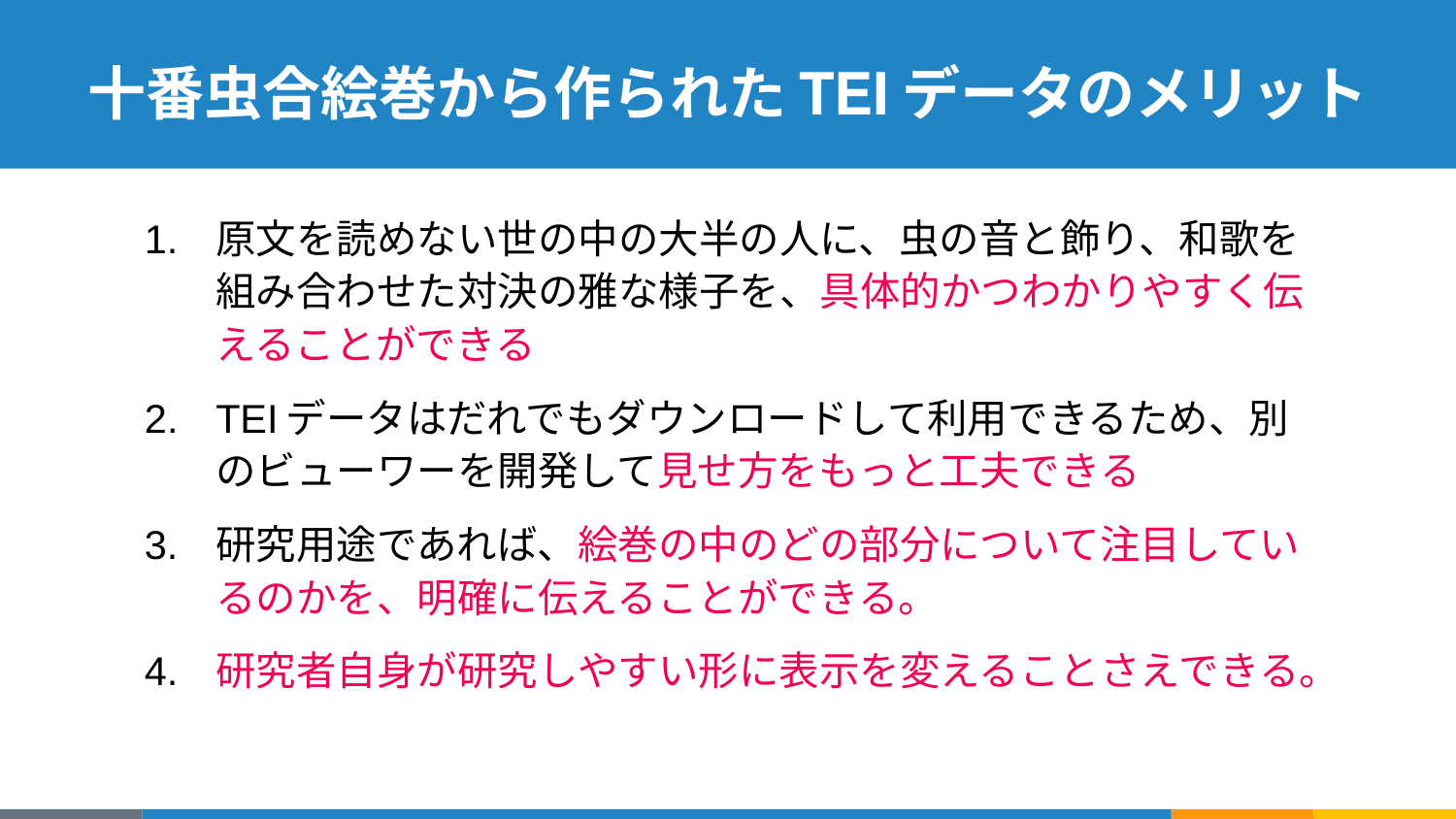

# 十番虫合絵巻から作られたTEIデータのメリット
原文を読めない世の中の大半の人に、虫の音と飾り、和歌を組み合わせた対決の雅な様子を、具体的かつわかりやすく伝えることができる
TEIデータはだれでもダウンロードして利用できるため、別のビューワーを開発して見せ方をもっと工夫できる
研究用途であれば、絵巻の中のどの部分について注目しているのかを、明確に伝えることができる。
研究者自身が研究しやすい形に表示を変えることさえできる。